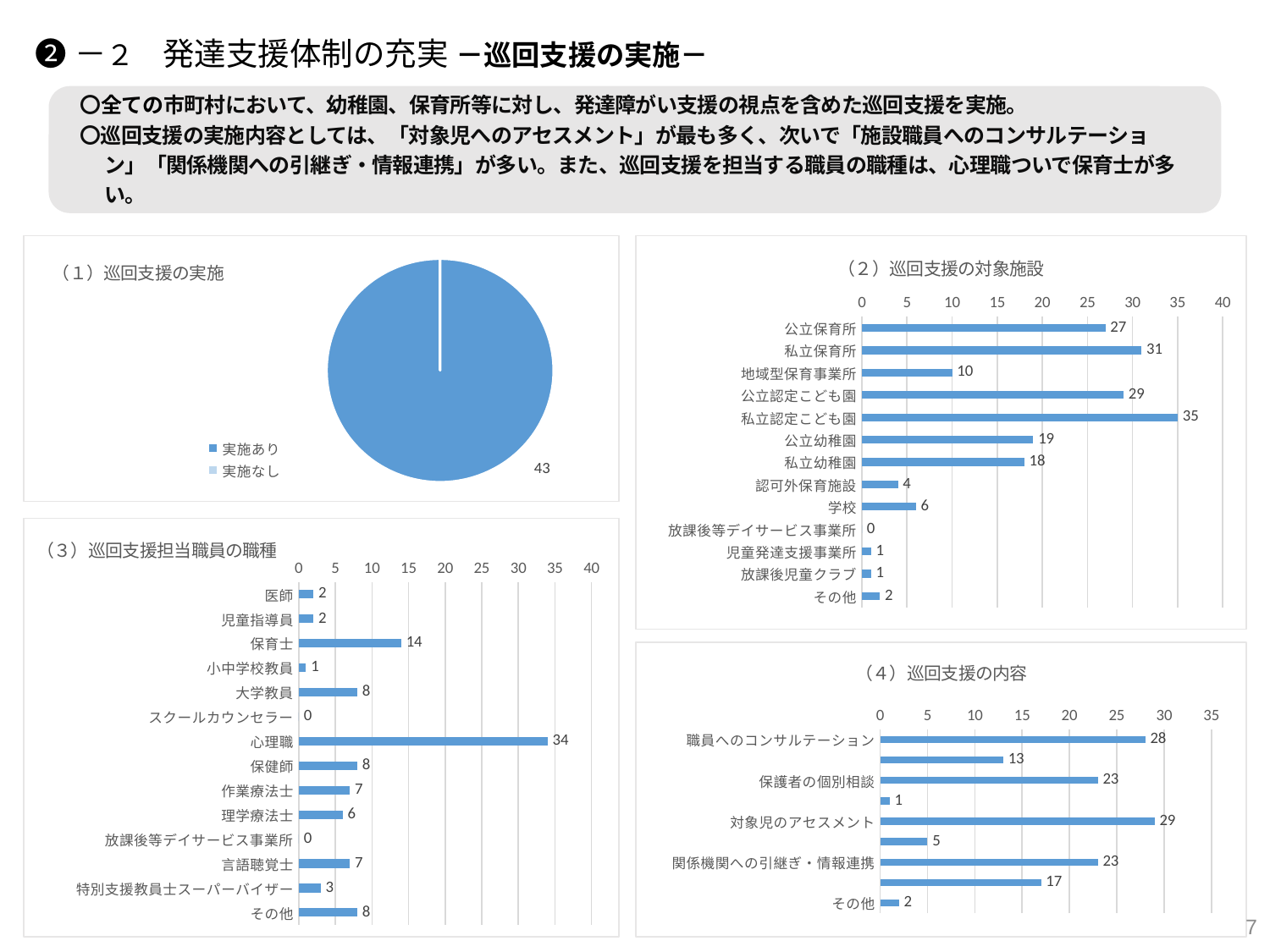

❷－２　発達支援体制の充実 －巡回支援の実施－
〇全ての市町村において、幼稚園、保育所等に対し、発達障がい支援の視点を含めた巡回支援を実施。
〇巡回支援の実施内容としては、「対象児へのアセスメント」が最も多く、次いで「施設職員へのコンサルテーション」「関係機関への引継ぎ・情報連携」が多い。また、巡回支援を担当する職員の職種は、心理職ついで保育士が多い。

### Chart: （１）巡回支援の実施

| Category |  |
|---|---|
| 実施あり | 43.0 |
| 実施なし | 0.0 |

### Chart: （２）巡回支援の対象施設

| Category |  |
|---|---|
| 公立保育所 | 27.0 |
| 私立保育所 | 31.0 |
| 地域型保育事業所 | 10.0 |
| 公立認定こども園 | 29.0 |
| 私立認定こども園 | 35.0 |
| 公立幼稚園 | 19.0 |
| 私立幼稚園 | 18.0 |
| 認可外保育施設 | 4.0 |
| 学校 | 6.0 |
| 放課後等デイサービス事業所 | 0.0 |
| 児童発達支援事業所 | 1.0 |
| 放課後児童クラブ | 1.0 |
| その他 | 2.0 |

### Chart: （３）巡回支援担当職員の職種

| Category |  |
|---|---|
| 医師 | 2.0 |
| 児童指導員 | 2.0 |
| 保育士 | 14.0 |
| 小中学校教員 | 1.0 |
| 大学教員 | 8.0 |
| スクールカウンセラー | 0.0 |
| 心理職 | 34.0 |
| 保健師 | 8.0 |
| 作業療法士 | 7.0 |
| 理学療法士 | 6.0 |
| 放課後等デイサービス事業所 | 0.0 |
| 言語聴覚士 | 7.0 |
| 特別支援教員士スーパーバイザー | 3.0 |
| その他 | 8.0 |

### Chart: （４）巡回支援の内容

| Category |  |
|---|---|
| 職員へのコンサルテーション | 28.0 |
| 職員への研修 | 13.0 |
| 保護者の個別相談 | 23.0 |
| 家族支援プログラムの実施 | 1.0 |
| 対象児のアセスメント | 29.0 |
| 対象児への直接支援 | 5.0 |
| 関係機関への引継ぎ・情報連携 | 23.0 |
| 専門機関へのつなぎ・紹介 | 17.0 |
| その他 | 2.0 |
7